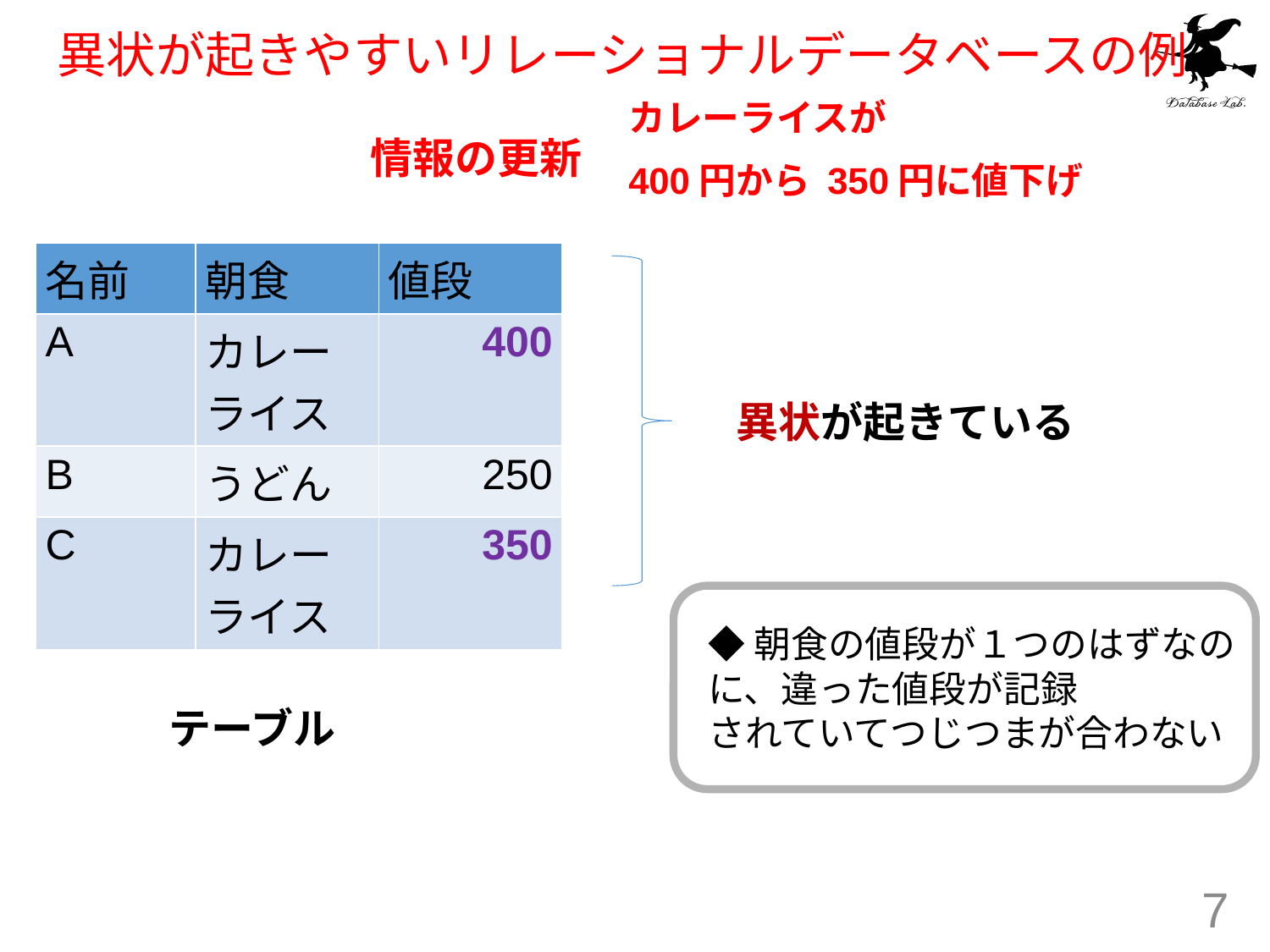

# 異状が起きやすいリレーショナルデータベースの例
カレーライスが
400円から 350円に値下げ
情報の更新
| 名前 | 朝食 | 値段 |
| --- | --- | --- |
| A | カレーライス | 400 |
| B | うどん | 250 |
| C | カレーライス | 350 |

異状が起きている

◆朝食の値段が１つのはずなのに、違った値段が記録
されていてつじつまが合わない
テーブル
7